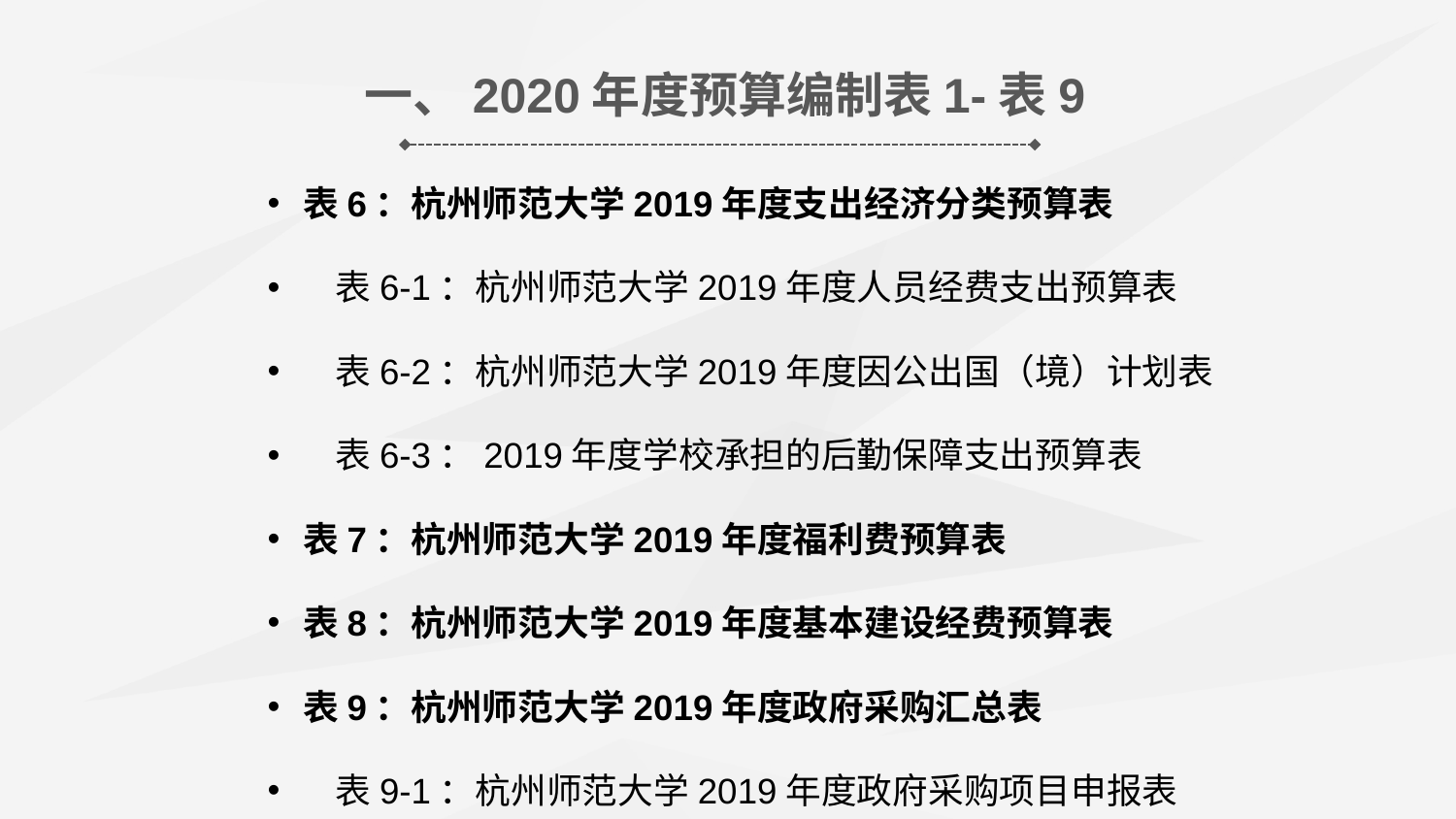

一、2020年度预算编制表1-表9
表6：杭州师范大学2019年度支出经济分类预算表
   表6-1：杭州师范大学2019年度人员经费支出预算表
   表6-2：杭州师范大学2019年度因公出国（境）计划表
   表6-3：2019年度学校承担的后勤保障支出预算表
表7：杭州师范大学2019年度福利费预算表
表8：杭州师范大学2019年度基本建设经费预算表
表9：杭州师范大学2019年度政府采购汇总表
   表9-1：杭州师范大学2019年度政府采购项目申报表